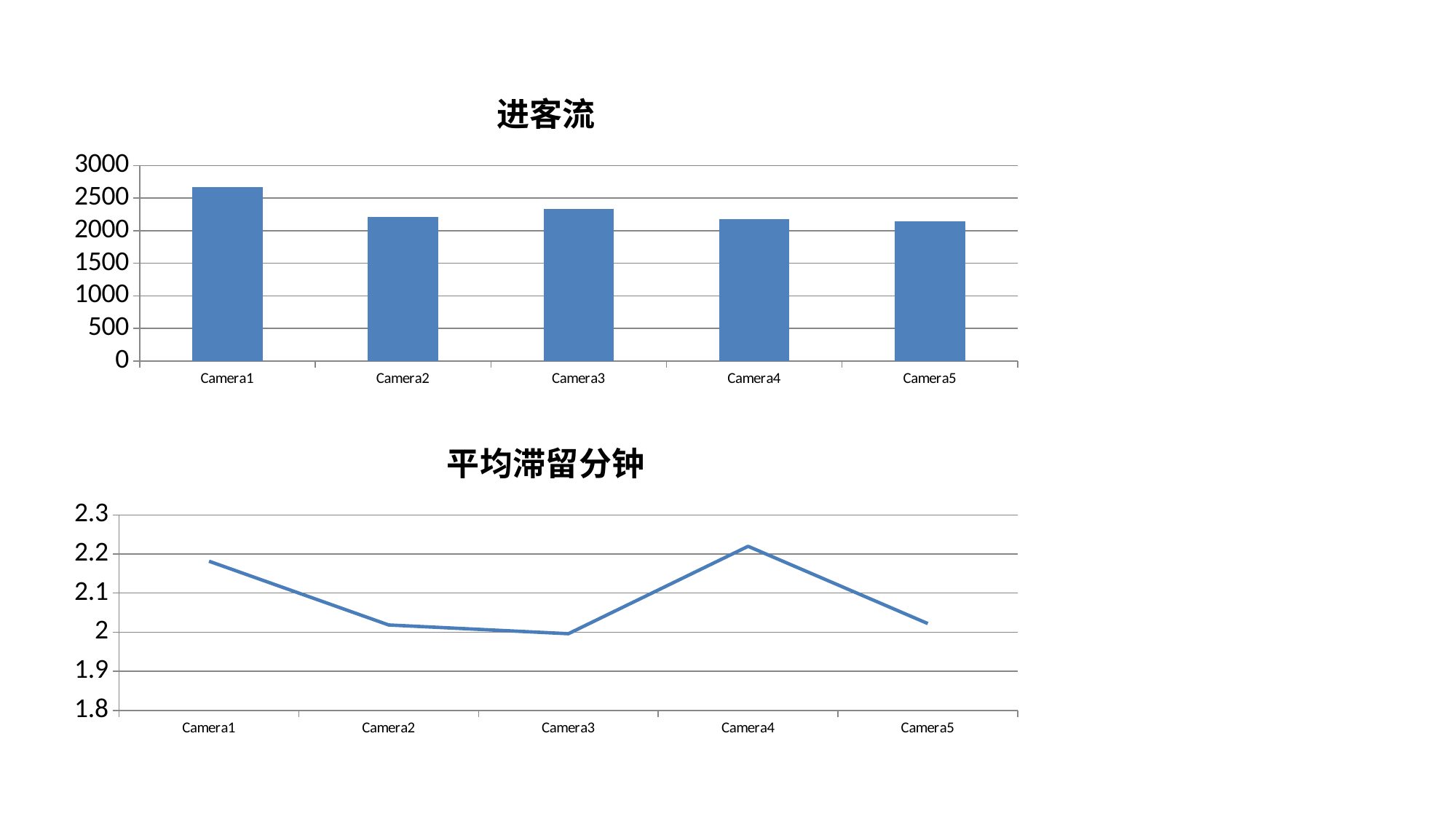

### Chart: 进客流

| Category | 进客流 |
|---|---|
| Camera1 | 2669.0 |
| Camera2 | 2208.0 |
| Camera3 | 2335.0 |
| Camera4 | 2183.0 |
| Camera5 | 2140.0 |

### Chart: 平均滞留分钟

| Category | 平均滞留分钟 |
|---|---|
| Camera1 | 2.18177811 |
| Camera2 | 2.01854203 |
| Camera3 | 1.99625301 |
| Camera4 | 2.21988425 |
| Camera5 | 2.02216249 |